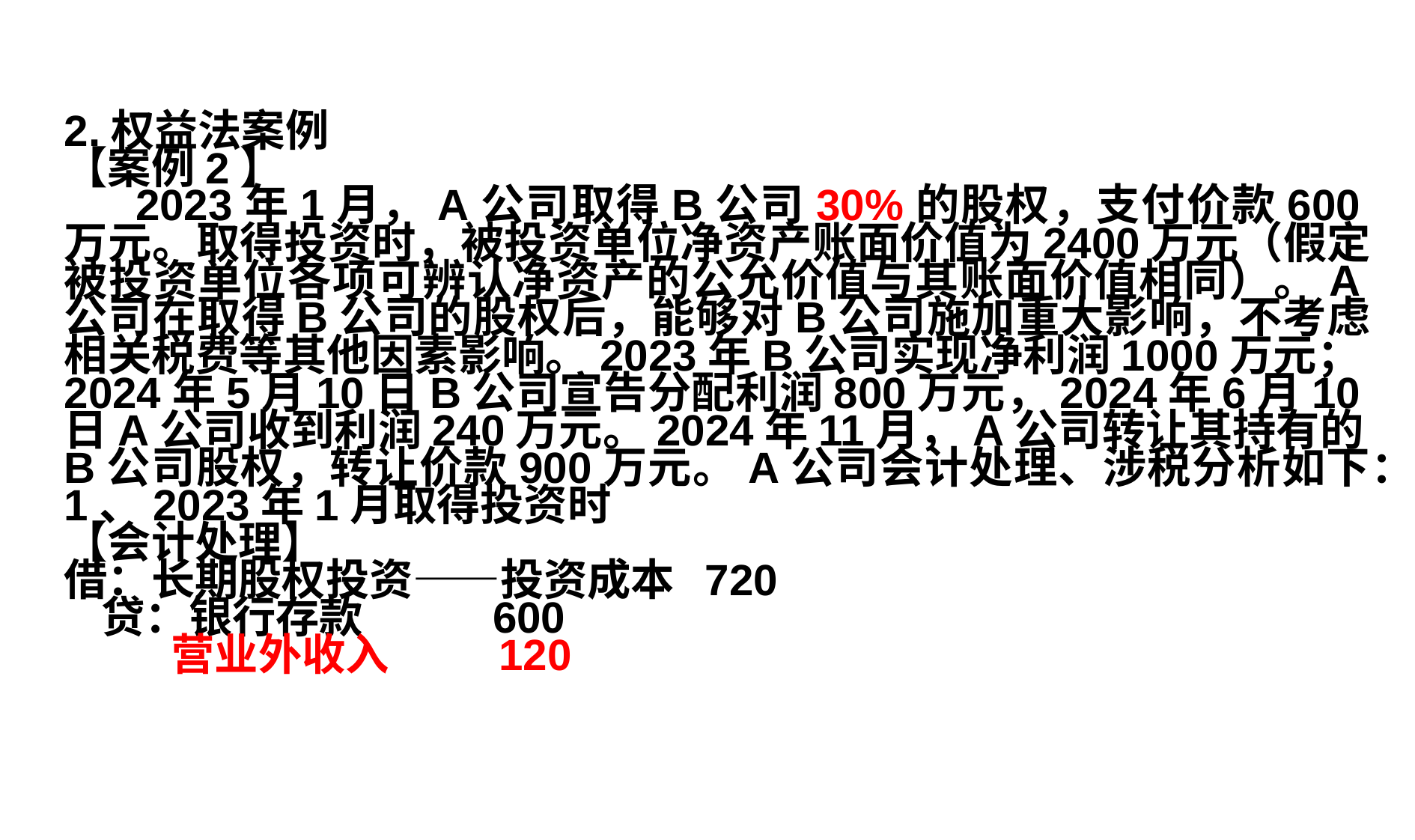

2.权益法案例
【案例2】
2023年1月，A公司取得B公司30%的股权，支付价款600万元。取得投资时，被投资单位净资产账面价值为2400万元（假定被投资单位各项可辨认净资产的公允价值与其账面价值相同）。A公司在取得B公司的股权后，能够对B公司施加重大影响，不考虑相关税费等其他因素影响。2023年B公司实现净利润1000万元；2024年5月10日B公司宣告分配利润800万元，2024年6月10日A公司收到利润240万元。2024年11月，A公司转让其持有的B公司股权，转让价款900万元。A公司会计处理、涉税分析如下：
1、2023年1月取得投资时
【会计处理】
借：长期股权投资——投资成本  720
贷：银行存款            600
营业外收入          120